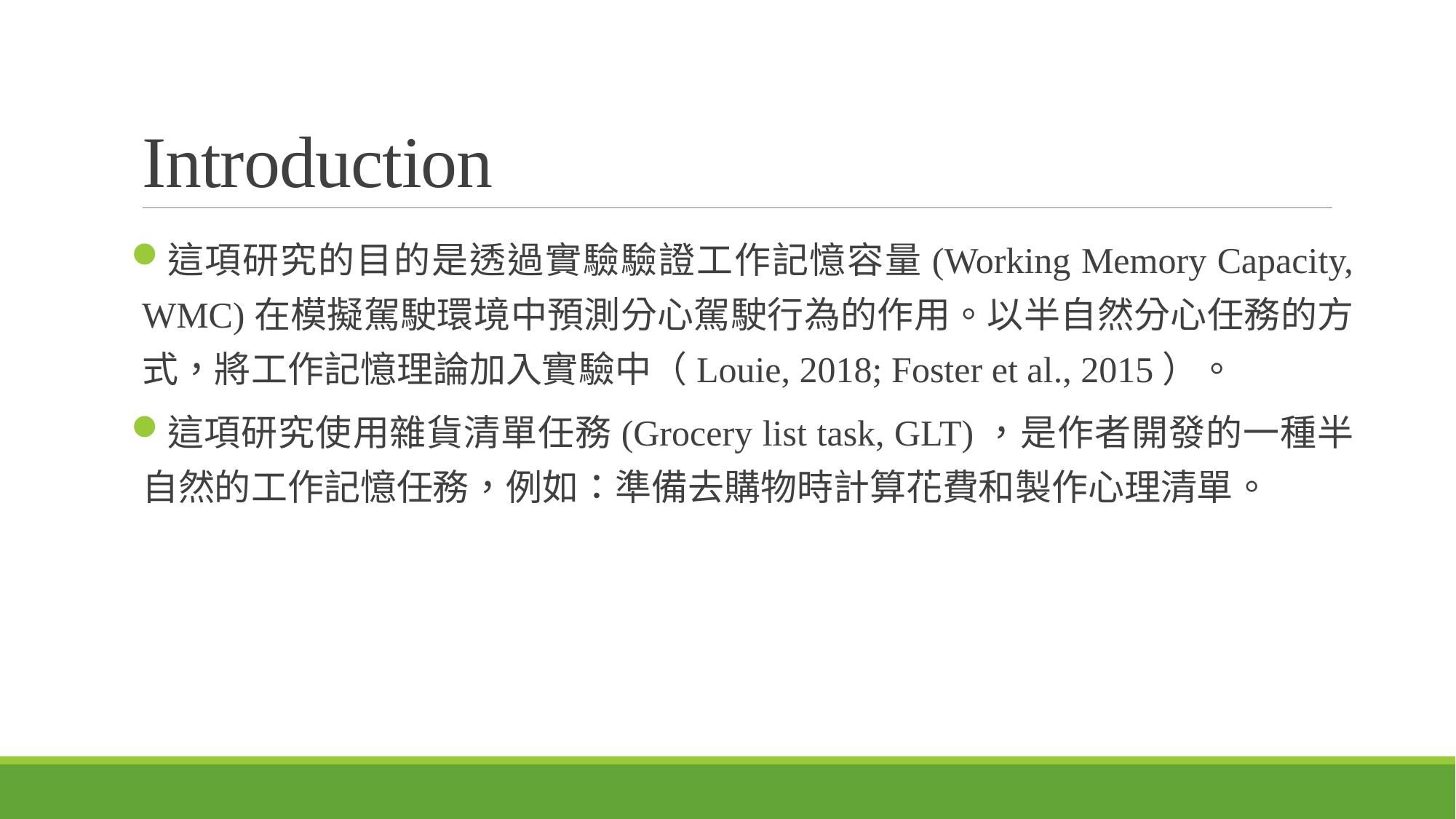

# Introduction
這項研究的目的是透過實驗驗證工作記憶容量(Working Memory Capacity, WMC)在模擬駕駛環境中預測分心駕駛行為的作用。以半自然分心任務的方式，將工作記憶理論加入實驗中（Louie, 2018; Foster et al., 2015）。
這項研究使用雜貨清單任務(Grocery list task, GLT)，是作者開發的一種半自然的工作記憶任務，例如：準備去購物時計算花費和製作心理清單。